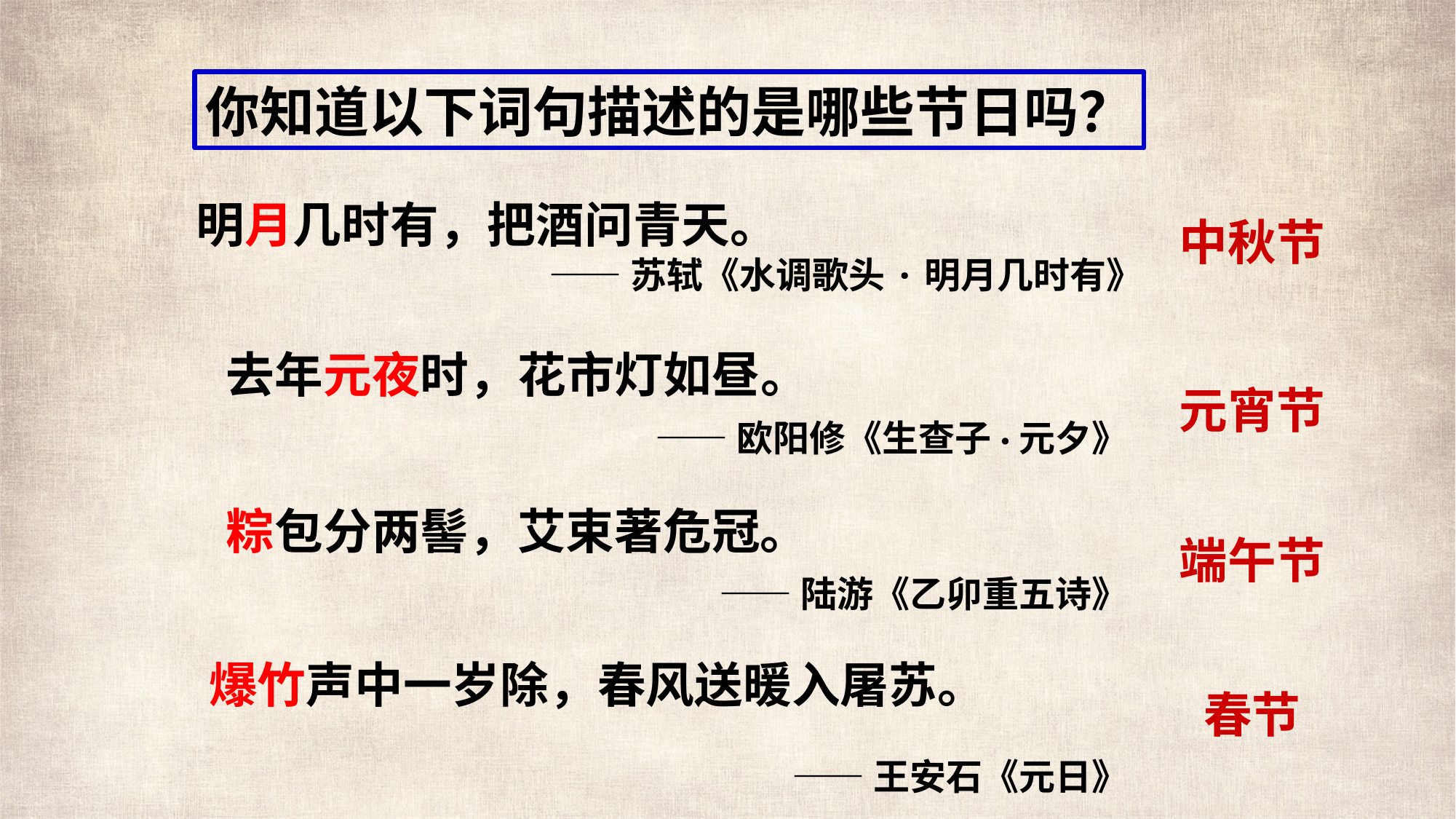

你知道以下词句描述的是哪些节日吗？

明月几时有，把酒问青天。
 ——苏轼《水调歌头·明月几时有》
中秋节

 去年元夜时，花市灯如昼。
            ——欧阳修《生查子·元夕》
元宵节
 粽包分两髻，艾束著危冠。
                    ——陆游《乙卯重五诗》
端午节
爆竹声中一岁除，春风送暖入屠苏。
                                                   ——王安石《元日》
春节